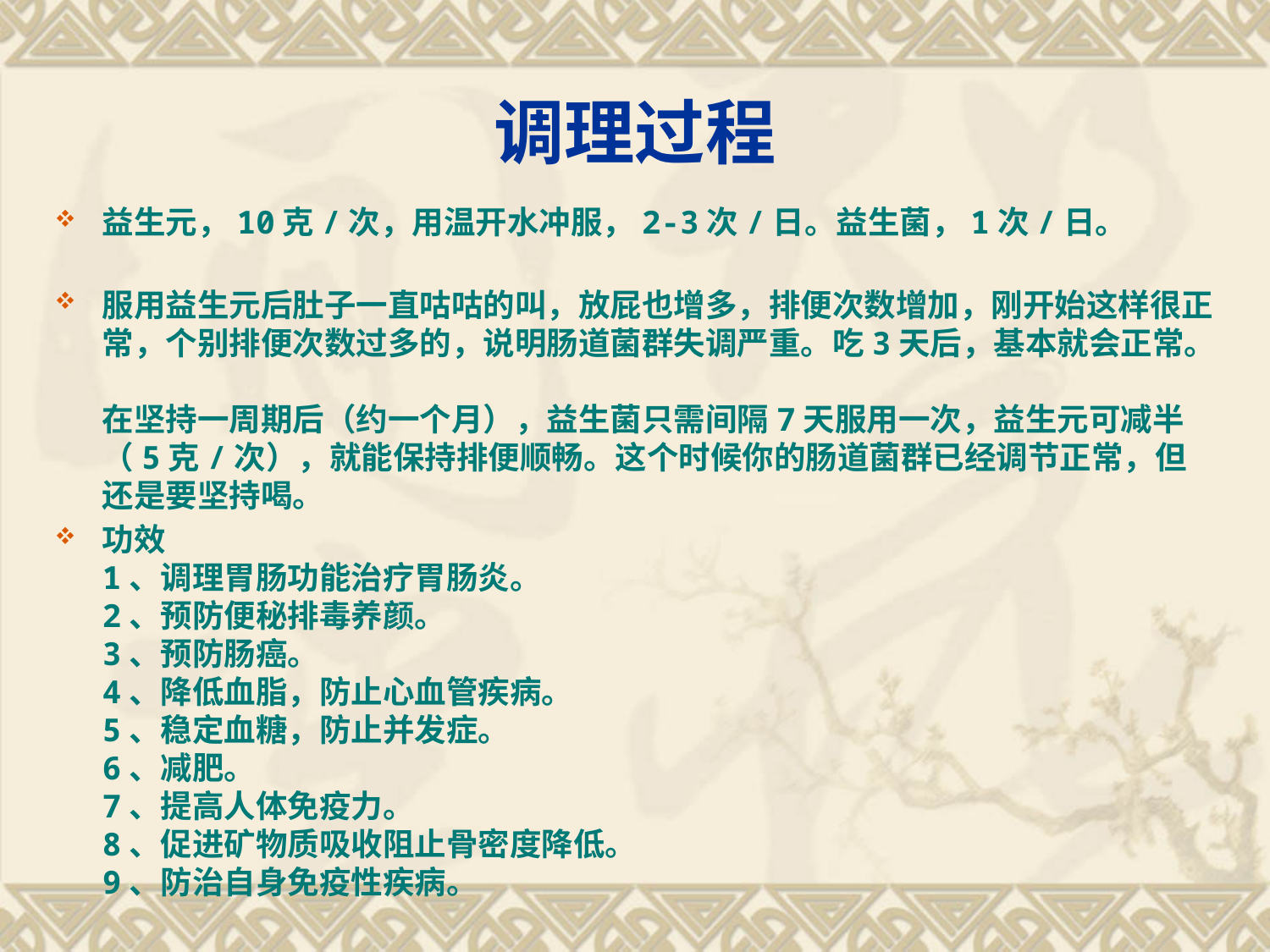

# 调理过程
益生元，10克/次，用温开水冲服，2-3次/日。益生菌，1次/日。
服用益生元后肚子一直咕咕的叫，放屁也增多，排便次数增加，刚开始这样很正常，个别排便次数过多的，说明肠道菌群失调严重。吃3天后，基本就会正常。
在坚持一周期后（约一个月），益生菌只需间隔7天服用一次，益生元可减半（5克/次），就能保持排便顺畅。这个时候你的肠道菌群已经调节正常，但还是要坚持喝。
功效
1、调理胃肠功能治疗胃肠炎。
2、预防便秘排毒养颜。
3、预防肠癌。
4、降低血脂，防止心血管疾病。
5、稳定血糖，防止并发症。
6、减肥。
7、提高人体免疫力。
8、促进矿物质吸收阻止骨密度降低。
9、防治自身免疫性疾病。